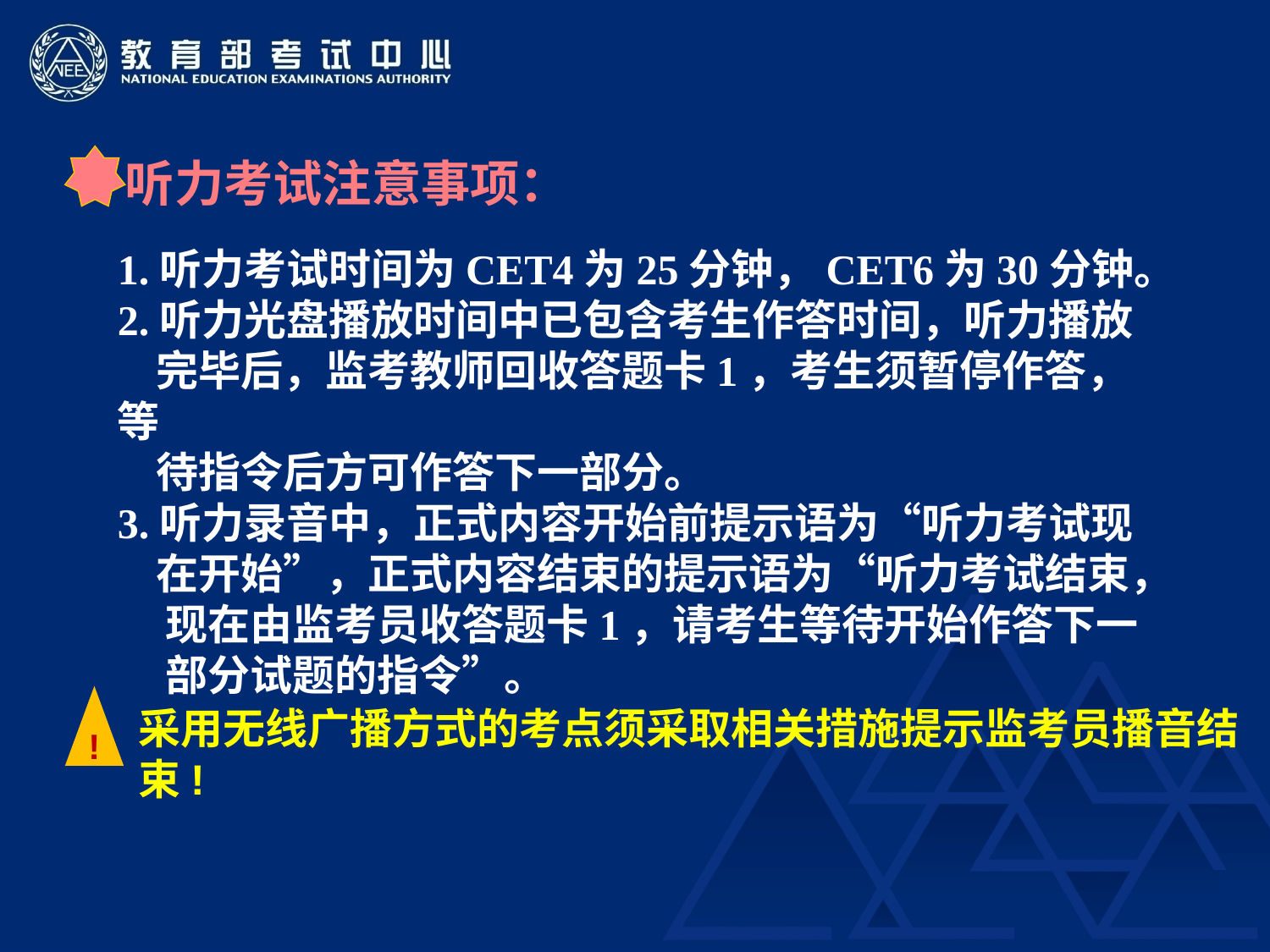

听力考试注意事项：

1.听力考试时间为CET4为25分钟，CET6为30分钟。
2.听力光盘播放时间中已包含考生作答时间，听力播放
   完毕后，监考教师回收答题卡1，考生须暂停作答，等
   待指令后方可作答下一部分。
3.听力录音中，正式内容开始前提示语为“听力考试现
   在开始”，正式内容结束的提示语为“听力考试结束，
    现在由监考员收答题卡1，请考生等待开始作答下一
    部分试题的指令”。
!
采用无线广播方式的考点须采取相关措施提示监考员播音结束!